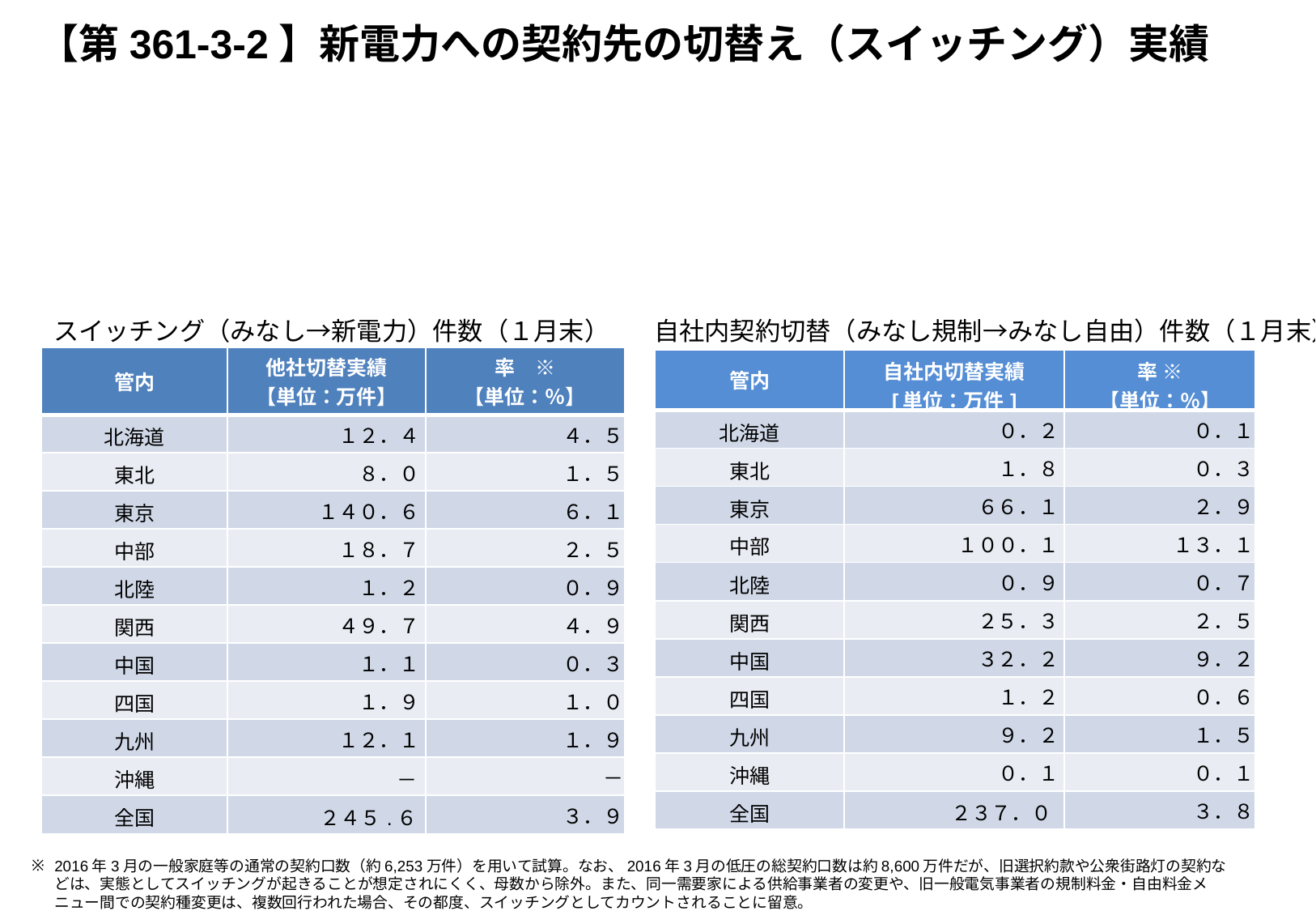

# 【第361-3-2】新電力への契約先の切替え（スイッチング）実績
自社内契約切替（みなし規制→みなし自由）件数（１月末）
スイッチング（みなし→新電力）件数（１月末）
| 管内 | 他社切替実績 【単位：万件】 | 率　※ 【単位：％】 |
| --- | --- | --- |
| 北海道 | １２．４ | ４．５ |
| 東北 | ８．０ | １．５ |
| 東京 | １４０．６ | ６．１ |
| 中部 | １８．７ | ２．５ |
| 北陸 | １．２ | ０．９ |
| 関西 | ４９．７ | ４．９ |
| 中国 | １．１ | ０．３ |
| 四国 | １．９ | １．０ |
| 九州 | １２．１ | １．９ |
| 沖縄 | － | － |
| 全国 | ２４５.６ | ３．９ |
| 管内 | 自社内切替実績 [単位：万件] | 率 ※ 【単位：％】 |
| --- | --- | --- |
| 北海道 | ０．２ | ０．１ |
| 東北 | １．８ | ０．３ |
| 東京 | ６６．１ | ２．９ |
| 中部 | １００．１ | １３．１ |
| 北陸 | ０．９ | ０．７ |
| 関西 | ２５．３ | ２．５ |
| 中国 | ３２．２ | ９．２ |
| 四国 | １．２ | ０．６ |
| 九州 | ９．２ | １．５ |
| 沖縄 | ０．１ | ０．１ |
| 全国 | ２３７．０ | ３．８ |
2016年3月の一般家庭等の通常の契約口数（約6,253万件）を用いて試算。なお、2016年3月の低圧の総契約口数は約8,600万件だが、旧選択約款や公衆街路灯の契約などは、実態としてスイッチングが起きることが想定されにくく、母数から除外。また、同一需要家による供給事業者の変更や、旧一般電気事業者の規制料金・自由料金メニュー間での契約種変更は、複数回行われた場合、その都度、スイッチングとしてカウントされることに留意。